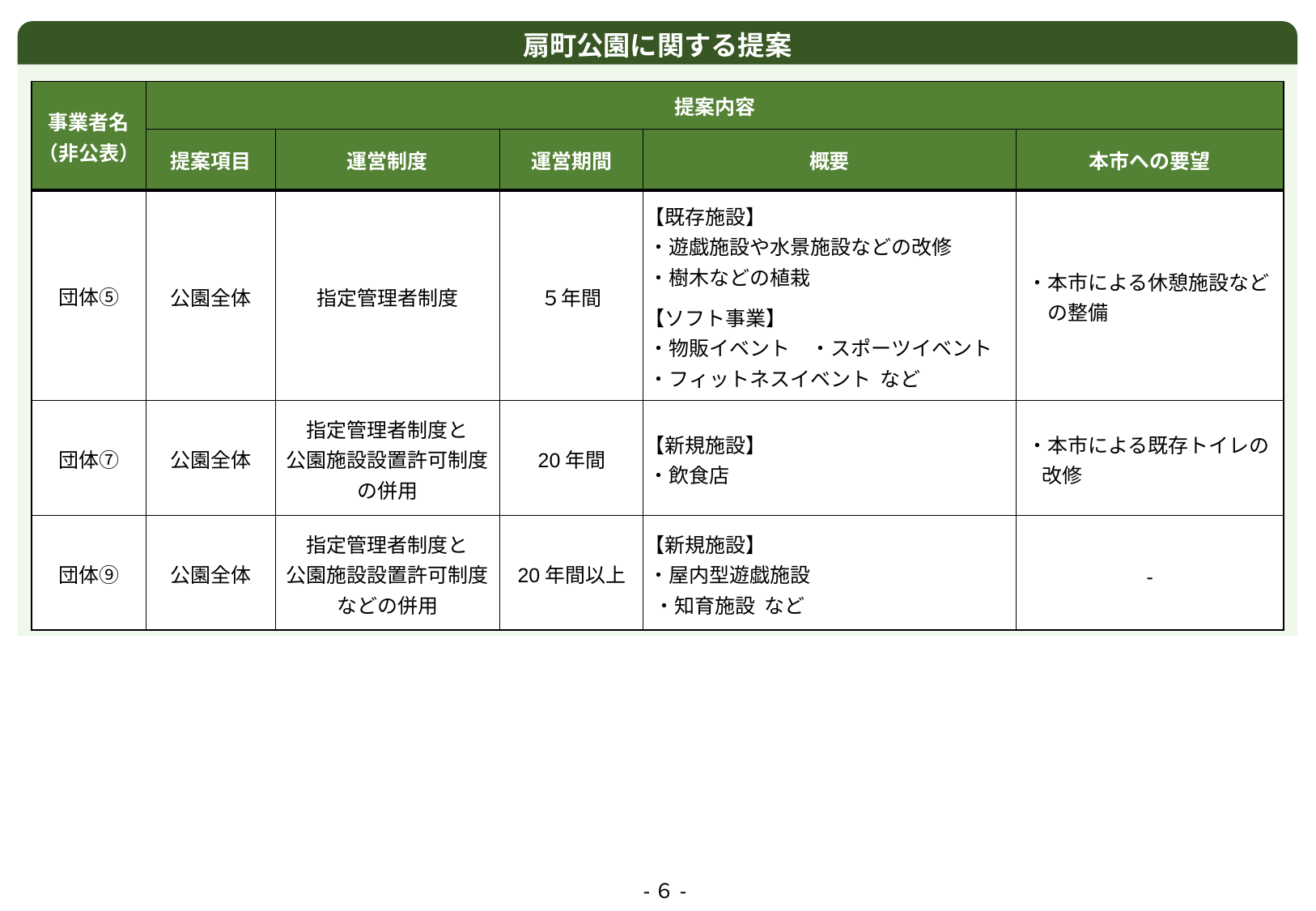

扇町公園に関する提案

| 事業者名 （非公表） | 提案内容 |  |  |  |  |
| --- | --- | --- | --- | --- | --- |
|  | 提案項目 | 運営制度 | 運営期間 | 概要 | 本市への要望 |
| 団体⑤ | 公園全体 | 指定管理者制度 | ５年間 | 【既存施設】 ・遊戯施設や水景施設などの改修 ・樹木などの植栽 【ソフト事業】 ・物販イベント　・スポーツイベント ・フィットネスイベント など | ・本市による休憩施設など 　の整備 |
| 団体⑦ | 公園全体 | 指定管理者制度と 公園施設設置許可制度の併用 | 20年間 | 【新規施設】 ・飲食店 | ・本市による既存トイレの 　 改修 |
| 団体⑨ | 公園全体 | 指定管理者制度と 公園施設設置許可制度 などの併用 | 20年間以上 | 【新規施設】 ・屋内型遊戯施設 ・知育施設 など | - |
-６-